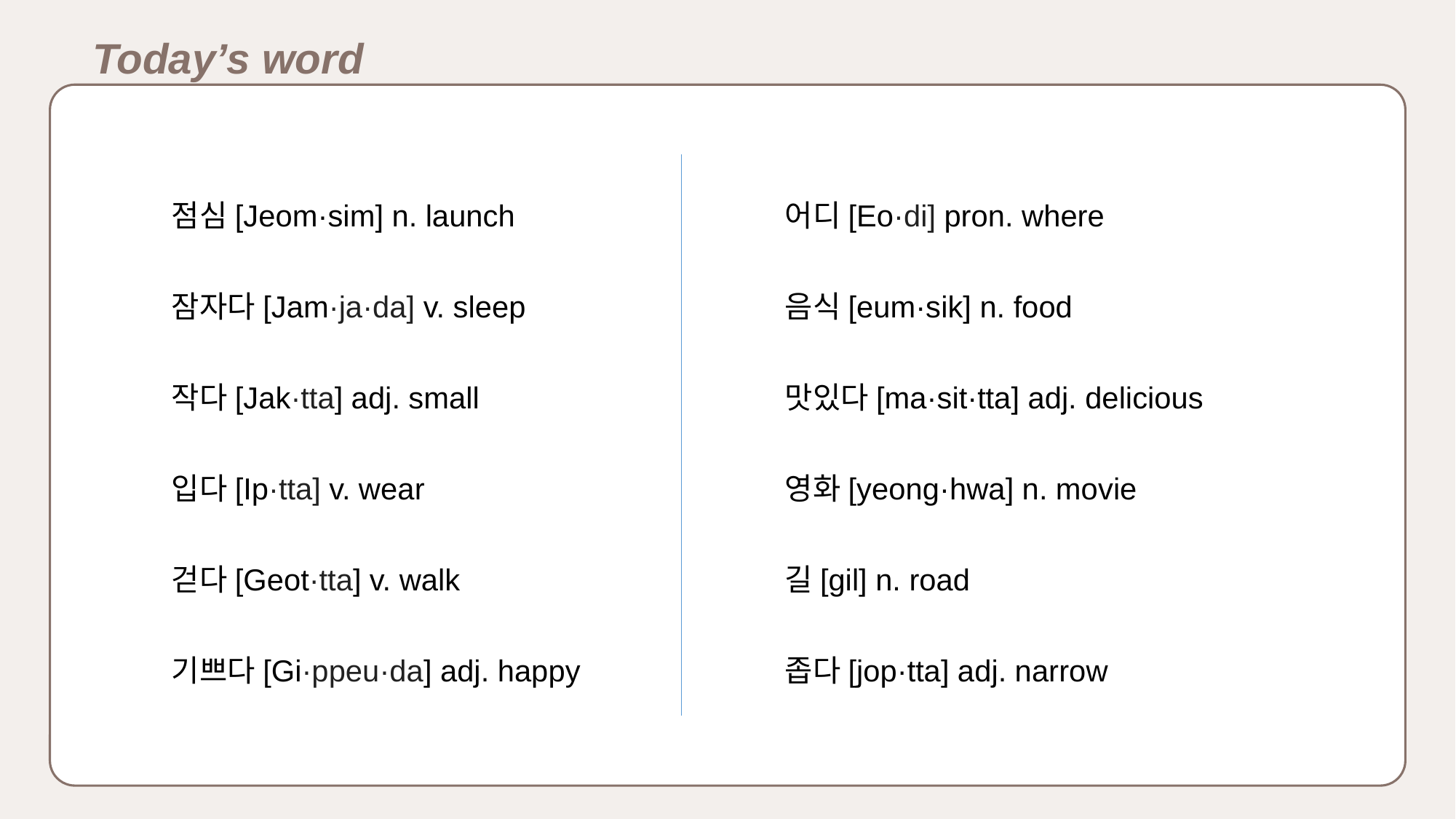

Today’s word

점심[Jeom·sim] n. launch
잠자다[Jam·ja·da] v. sleep
작다[Jak·tta] adj. small
입다[Ip·tta] v. wear
걷다[Geot·tta] v. walk
기쁘다[Gi·ppeu·da] adj. happy

어디[Eo·di] pron. where
음식[eum·sik] n. food
맛있다[ma·sit·tta] adj. delicious
영화[yeong·hwa] n. movie
길[gil] n. road
좁다[jop·tta] adj. narrow